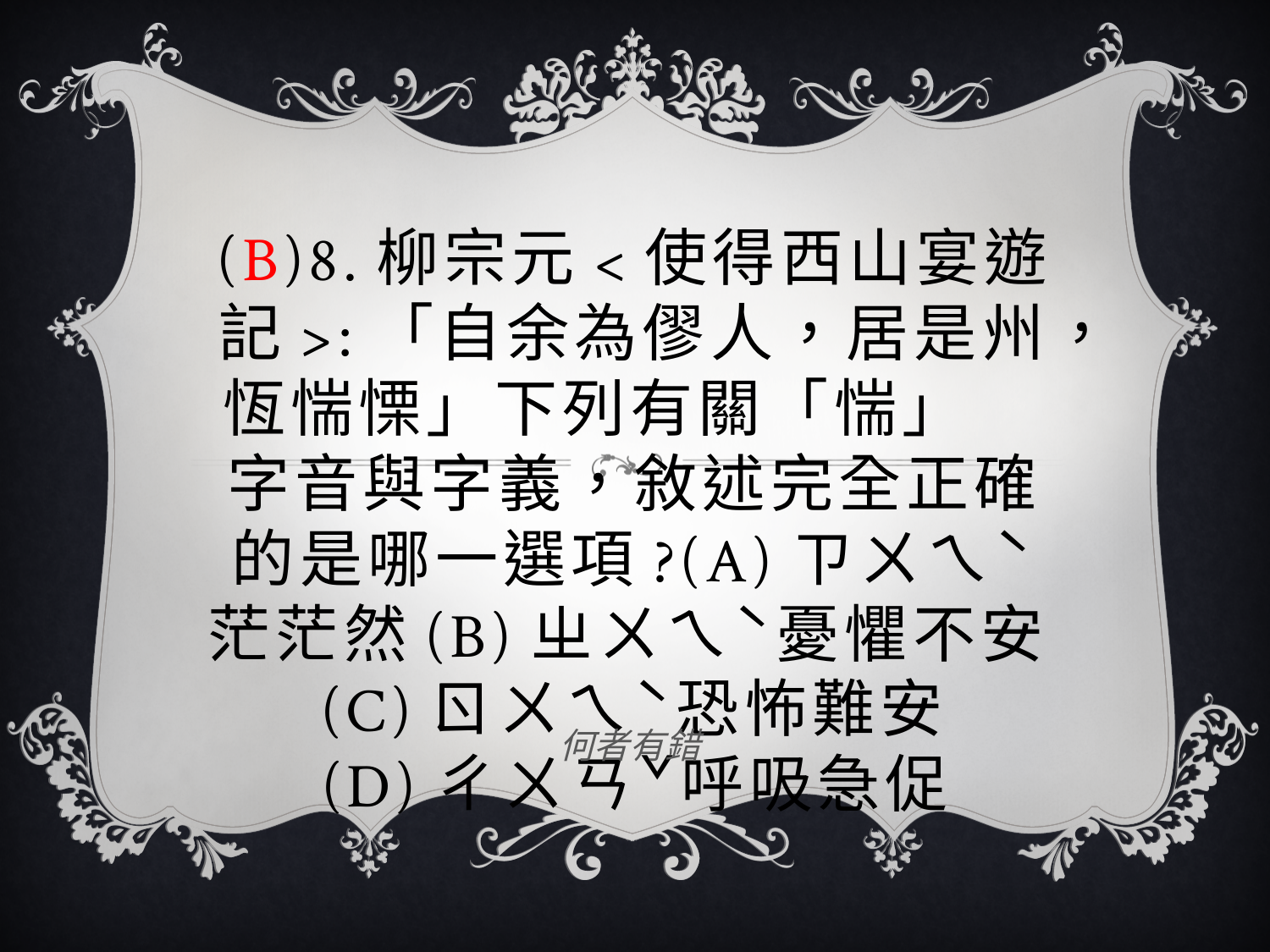

# (B)8.柳宗元<使得西山宴遊記>:「自余為僇人，居是州，恆惴慄」下列有關「惴」     字音與字義，敘述完全正確的是哪一選項?(A)ㄗㄨㄟˋ茫茫然(B)ㄓㄨㄟˋ憂懼不安(C)ㄖㄨㄟˋ恐怖難安 (D)ㄔㄨㄢˇ呼吸急促
何者有錯